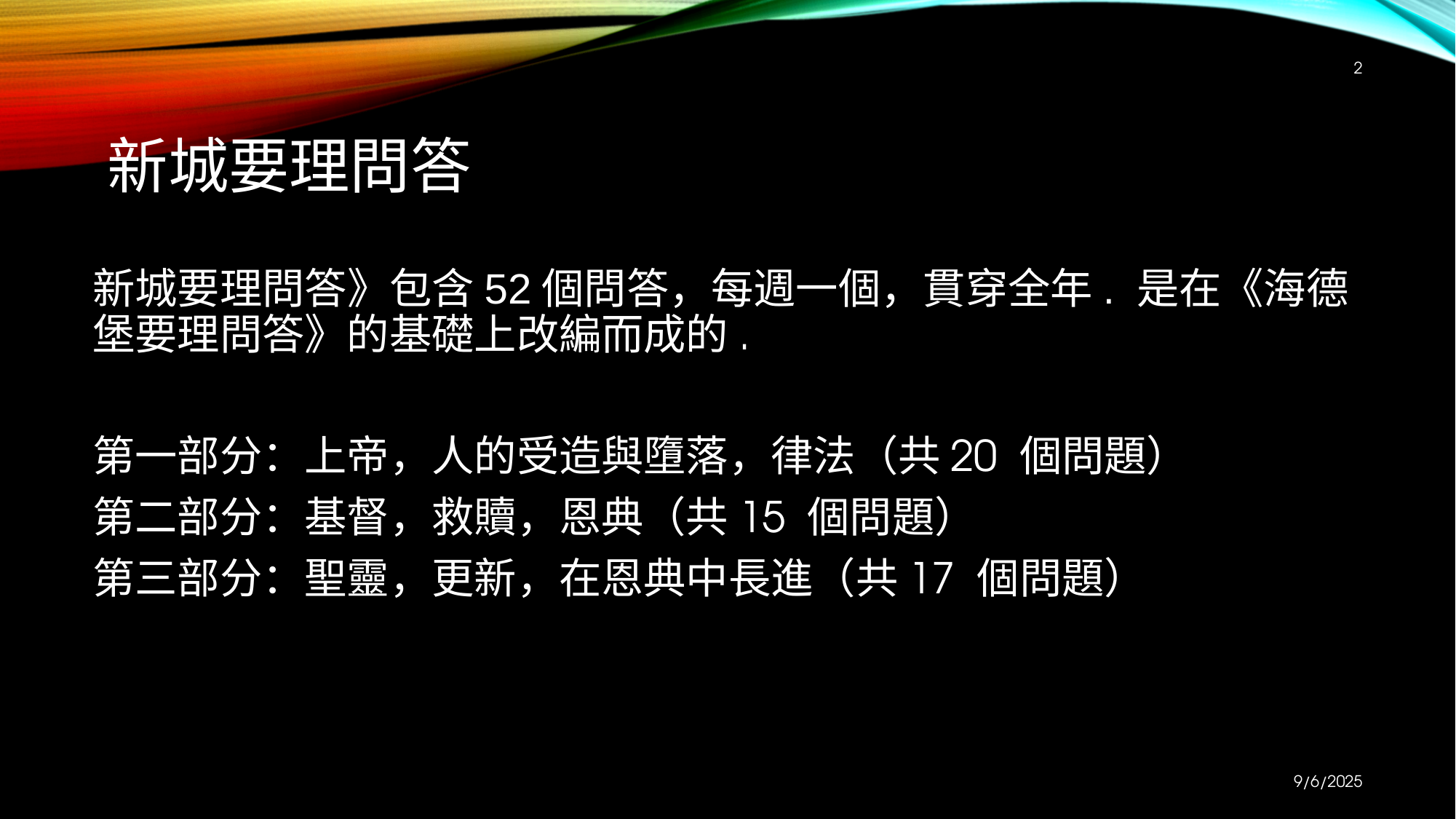

2
# 新城要理問答
新城要理問答》包含52個問答，每週一個，貫穿全年. 是在《海德堡要理問答》的基礎上改編而成的.

第一部分：上帝，人的受造與墮落，律法（共20 個問題）
第二部分：基督，救贖，恩典（共15 個問題）
第三部分：聖靈，更新，在恩典中長進（共17 個問題）
9/6/2025